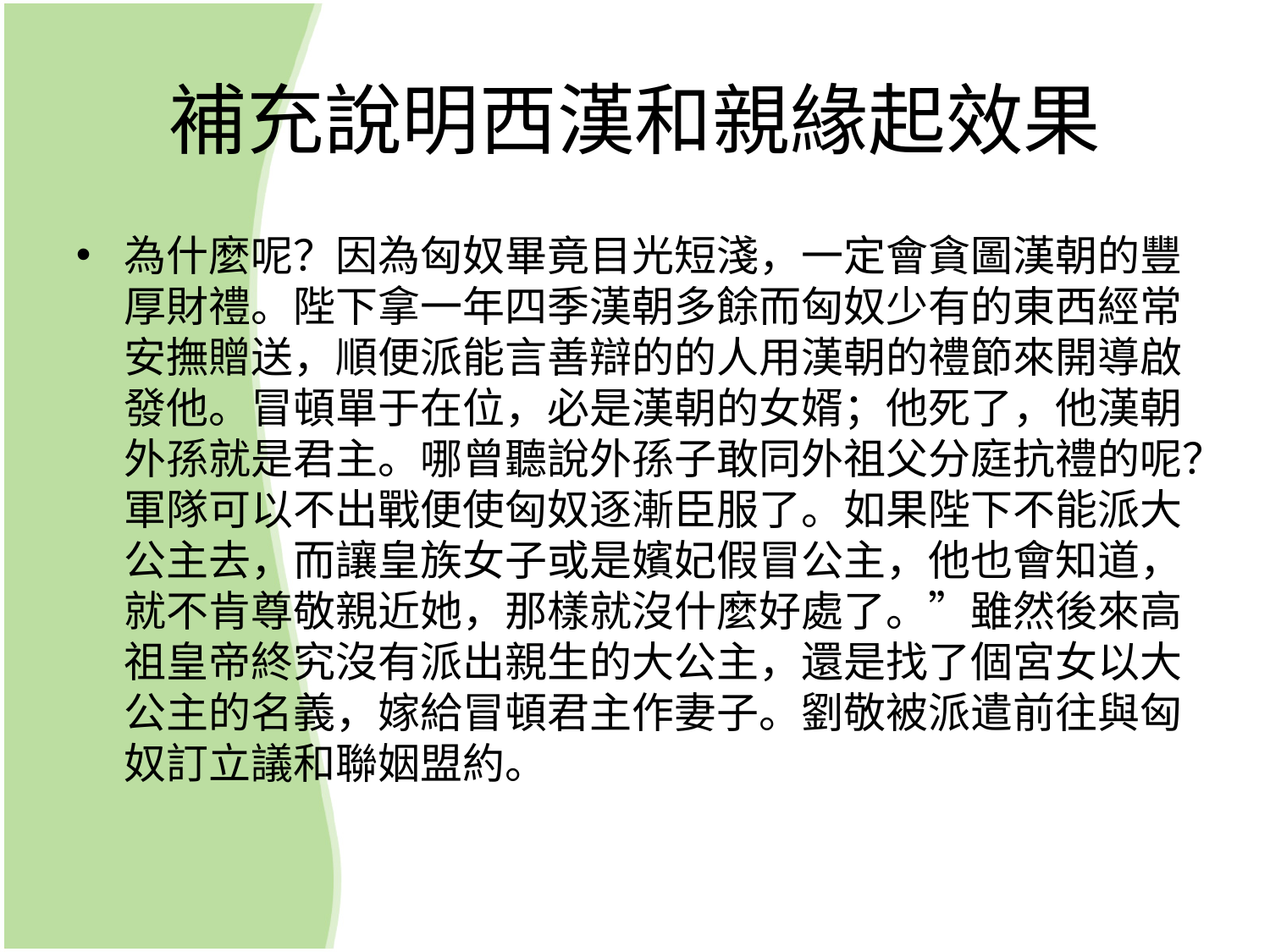

# 補充說明西漢和親緣起效果
為什麼呢？因為匈奴畢竟目光短淺，一定會貪圖漢朝的豐厚財禮。陛下拿一年四季漢朝多餘而匈奴少有的東西經常安撫贈送，順便派能言善辯的的人用漢朝的禮節來開導啟發他。冒頓單于在位，必是漢朝的女婿；他死了，他漢朝外孫就是君主。哪曾聽說外孫子敢同外祖父分庭抗禮的呢？軍隊可以不出戰便使匈奴逐漸臣服了。如果陛下不能派大公主去，而讓皇族女子或是嬪妃假冒公主，他也會知道，就不肯尊敬親近她，那樣就沒什麼好處了。”雖然後來高祖皇帝終究沒有派出親生的大公主，還是找了個宮女以大公主的名義，嫁給冒頓君主作妻子。劉敬被派遣前往與匈奴訂立議和聯姻盟約。